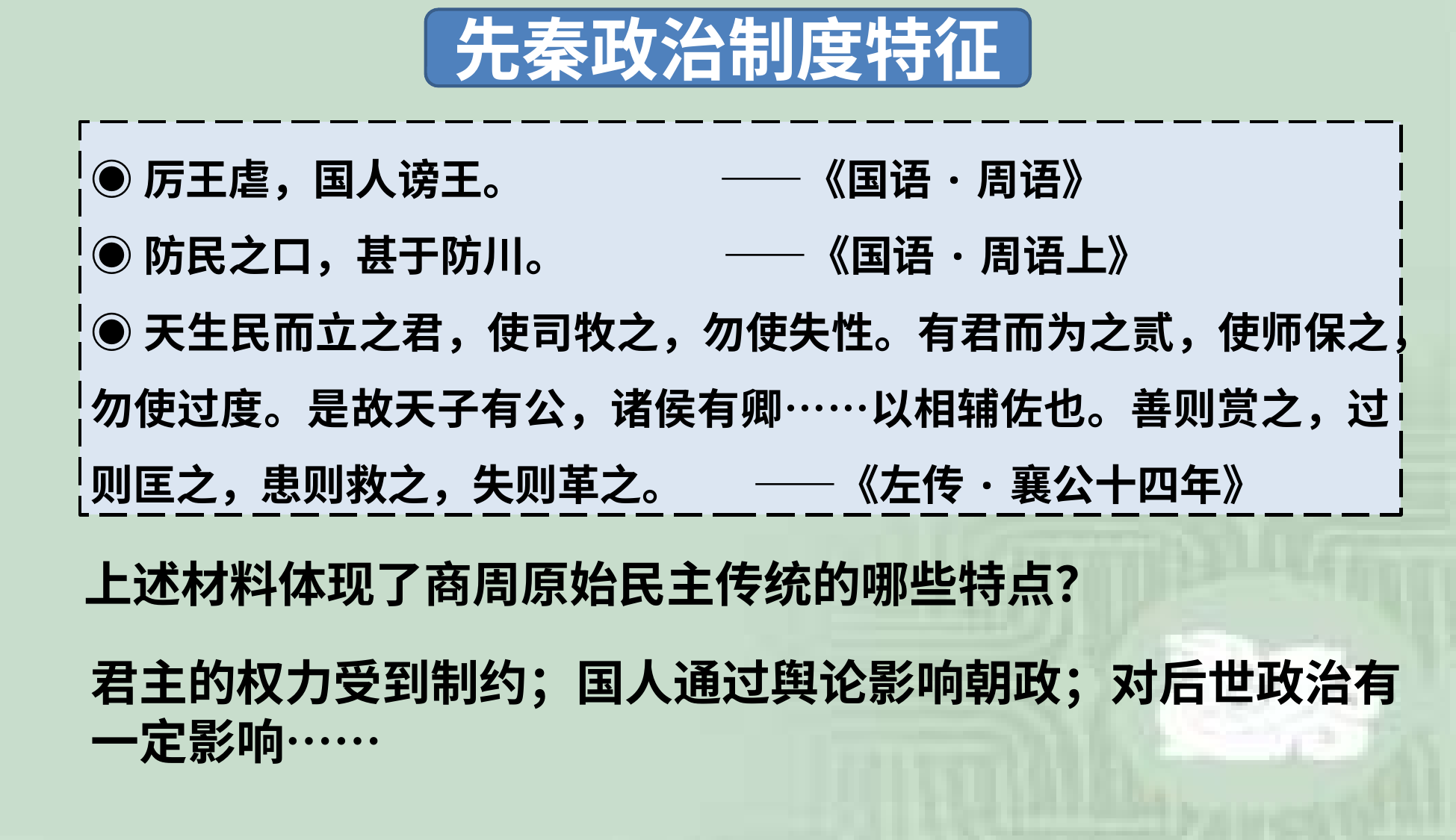

先秦政治制度特征
◉厉王虐，国人谤王。                    ——《国语·周语》
◉防民之口，甚于防川。                ——《国语·周语上》
◉天生民而立之君，使司牧之，勿使失性。有君而为之贰，使师保之，勿使过度。是故天子有公，诸侯有卿……以相辅佐也。善则赏之，过则匡之，患则救之，失则革之。       ——《左传·襄公十四年》
上述材料体现了商周原始民主传统的哪些特点？
君主的权力受到制约；国人通过舆论影响朝政；对后世政治有一定影响……